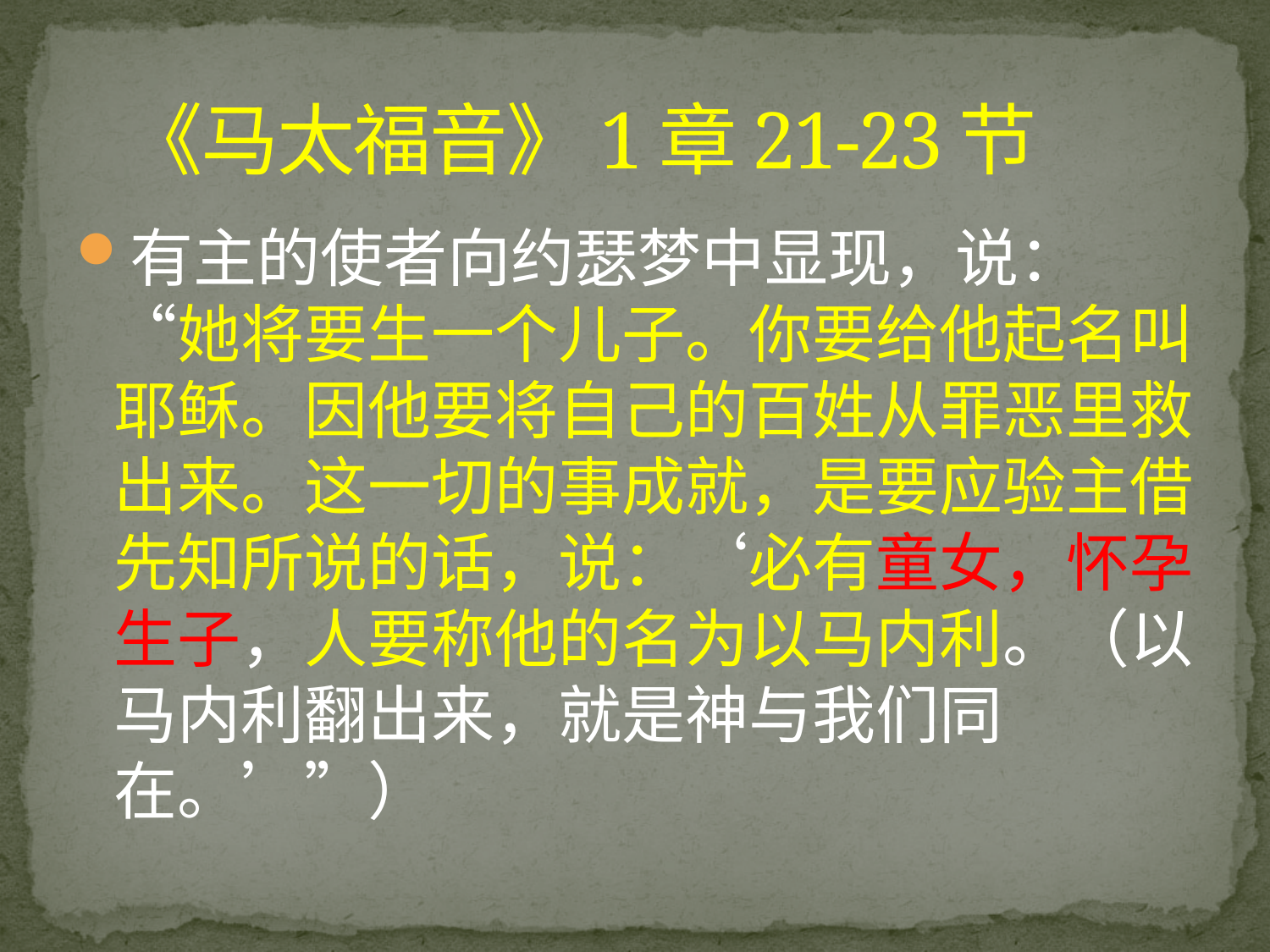

# 《马太福音》1章21-23节
有主的使者向约瑟梦中显现，说：“她将要生一个儿子。你要给他起名叫耶稣。因他要将自己的百姓从罪恶里救出来。这一切的事成就，是要应验主借先知所说的话，说：‘必有童女，怀孕生子，人要称他的名为以马内利。（以马内利翻出来，就是神与我们同在。’”）